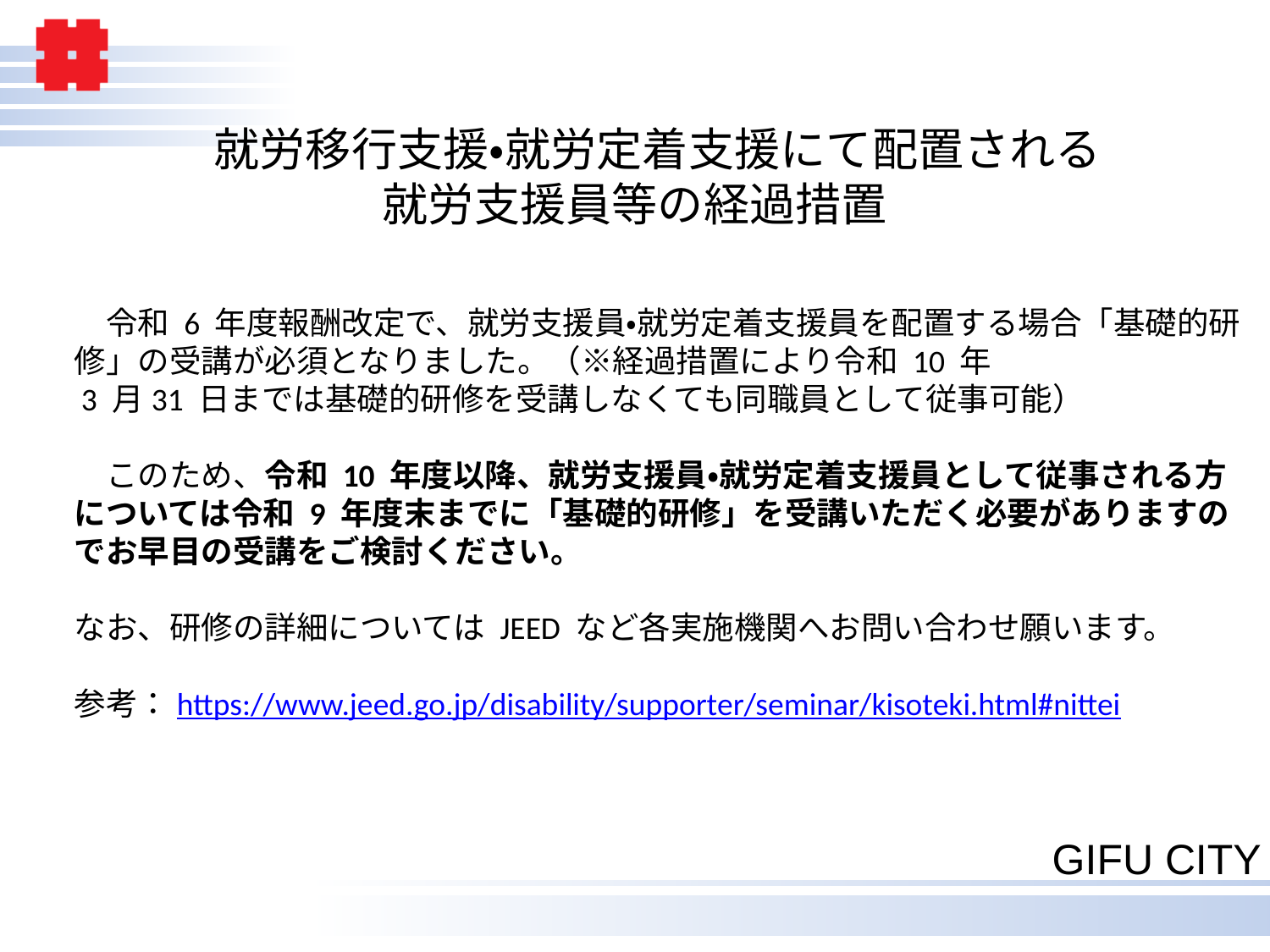

# 就労移行支援・就労定着支援にて配置される 就労支援員等の経過措置
　令和 6 年度報酬改定で、就労支援員・就労定着支援員を配置する場合「基礎的研修」の受講が必須となりました。（※経過措置により令和 10 年
 3 月31 日までは基礎的研修を受講しなくても同職員として従事可能）

　このため、令和 10 年度以降、就労支援員・就労定着支援員として従事される方については令和 9 年度末までに「基礎的研修」を受講いただく必要がありますのでお早目の受講をご検討ください。

なお、研修の詳細については JEED など各実施機関へお問い合わせ願います。

参考：https://www.jeed.go.jp/disability/supporter/seminar/kisoteki.html#nittei